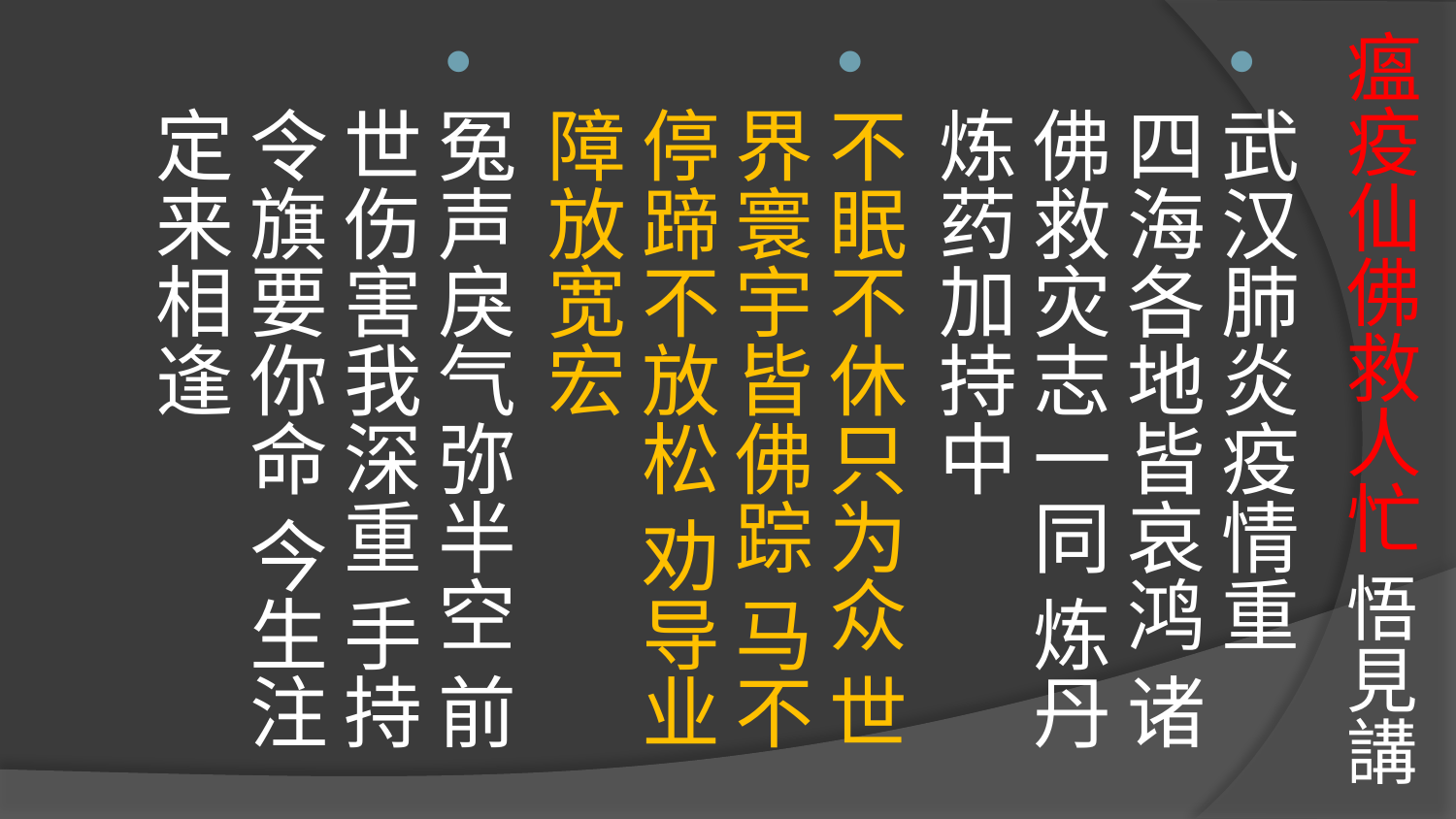

# 瘟疫仙佛救人忙 悟見講
武汉肺炎疫情重    四海各地皆哀鸿 诸佛救灾志一同 炼丹炼药加持中
不眠不休只为众 世界寰宇皆佛踪 马不停蹄不放松 劝导业障放宽宏
冤声戾气弥半空 前世伤害我深重 手持令旗要你命 今生注定来相逢